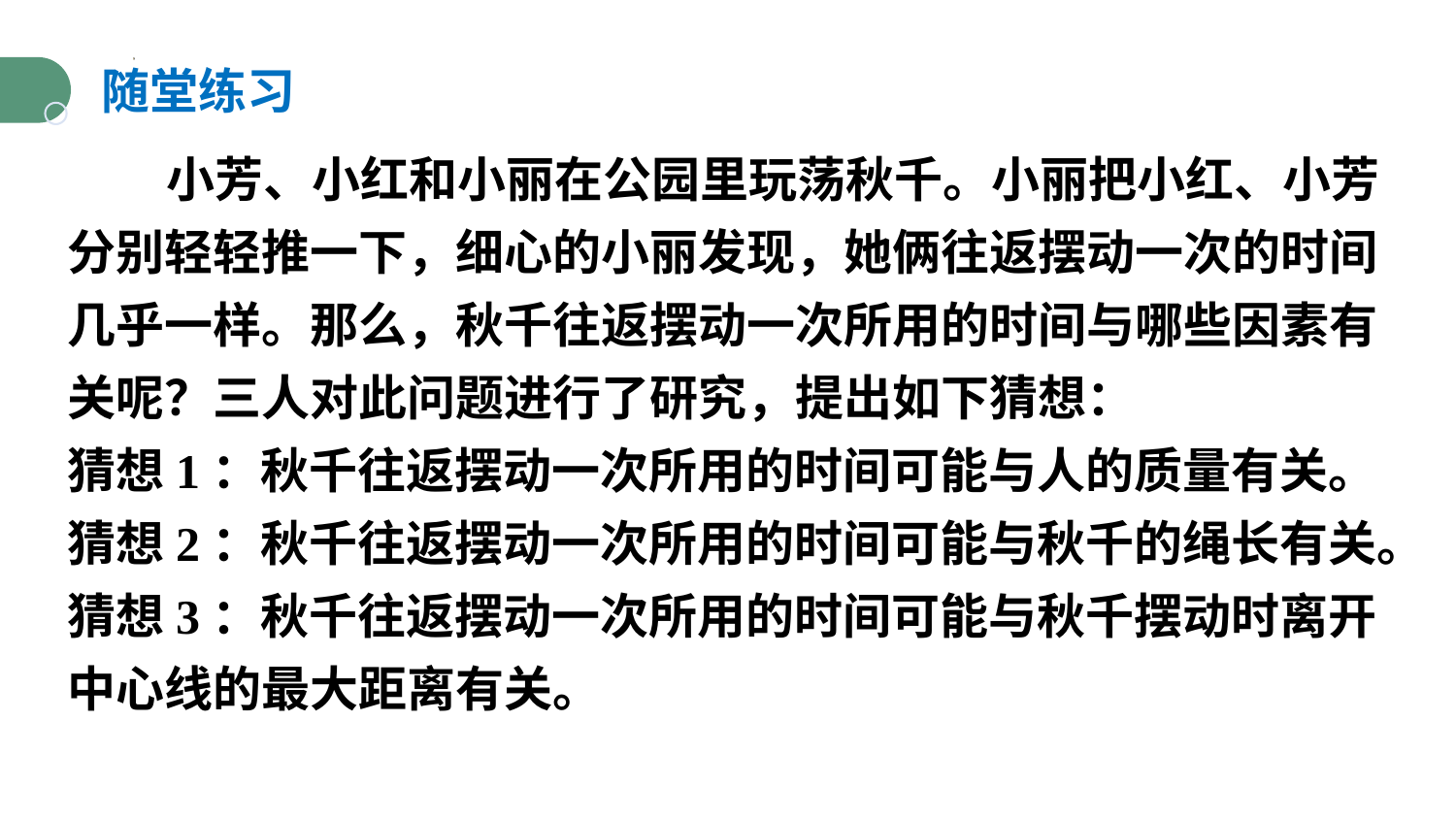

随堂练习
        小芳、小红和小丽在公园里玩荡秋千。小丽把小红、小芳分别轻轻推一下，细心的小丽发现，她俩往返摆动一次的时间几乎一样。那么，秋千往返摆动一次所用的时间与哪些因素有关呢？三人对此问题进行了研究，提出如下猜想：
猜想1：秋千往返摆动一次所用的时间可能与人的质量有关。猜想2：秋千往返摆动一次所用的时间可能与秋千的绳长有关。
猜想3：秋千往返摆动一次所用的时间可能与秋千摆动时离开中心线的最大距离有关。